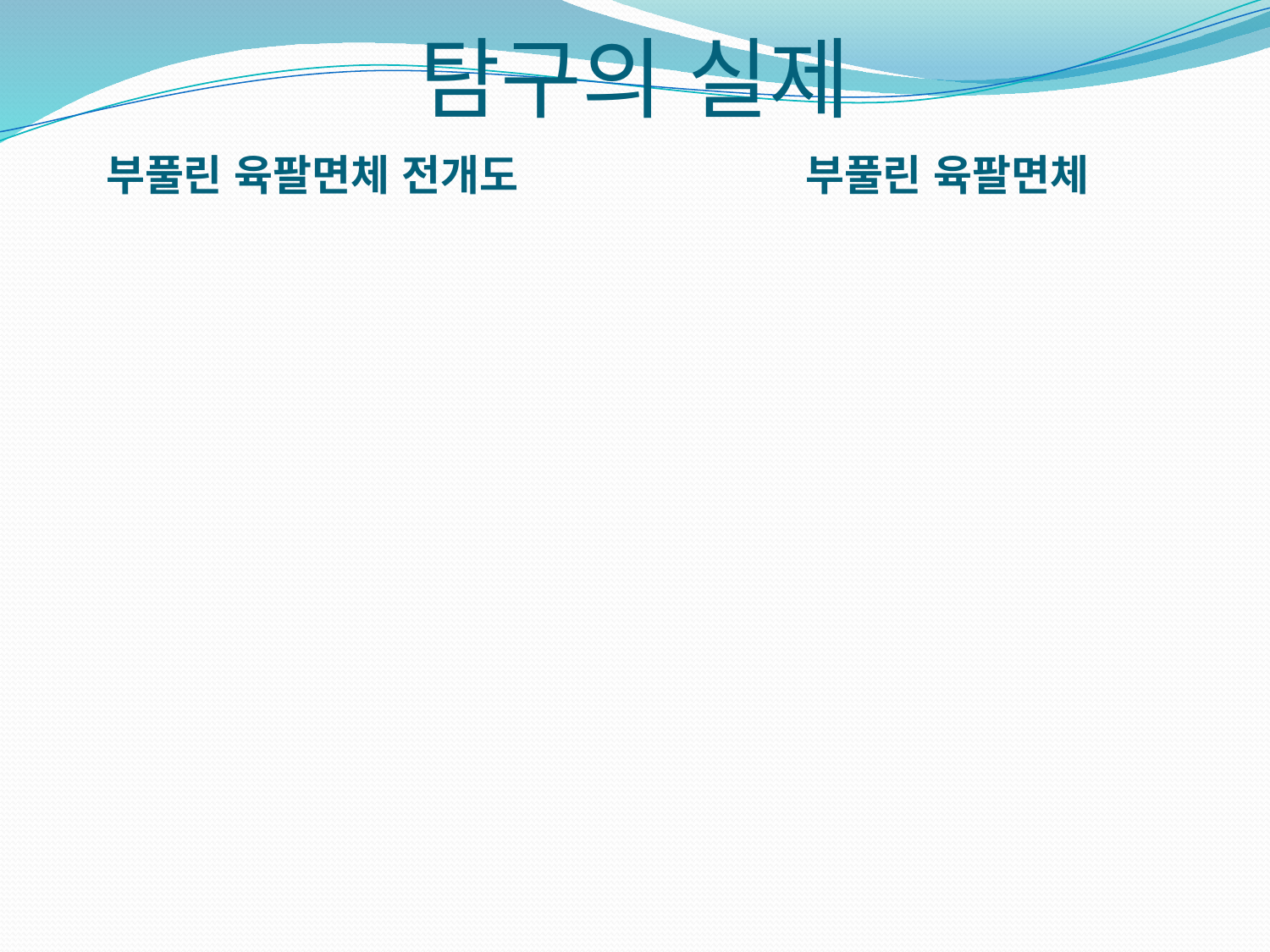

# 탐구의 실제
부풀린 육팔면체 전개도
부풀린 육팔면체